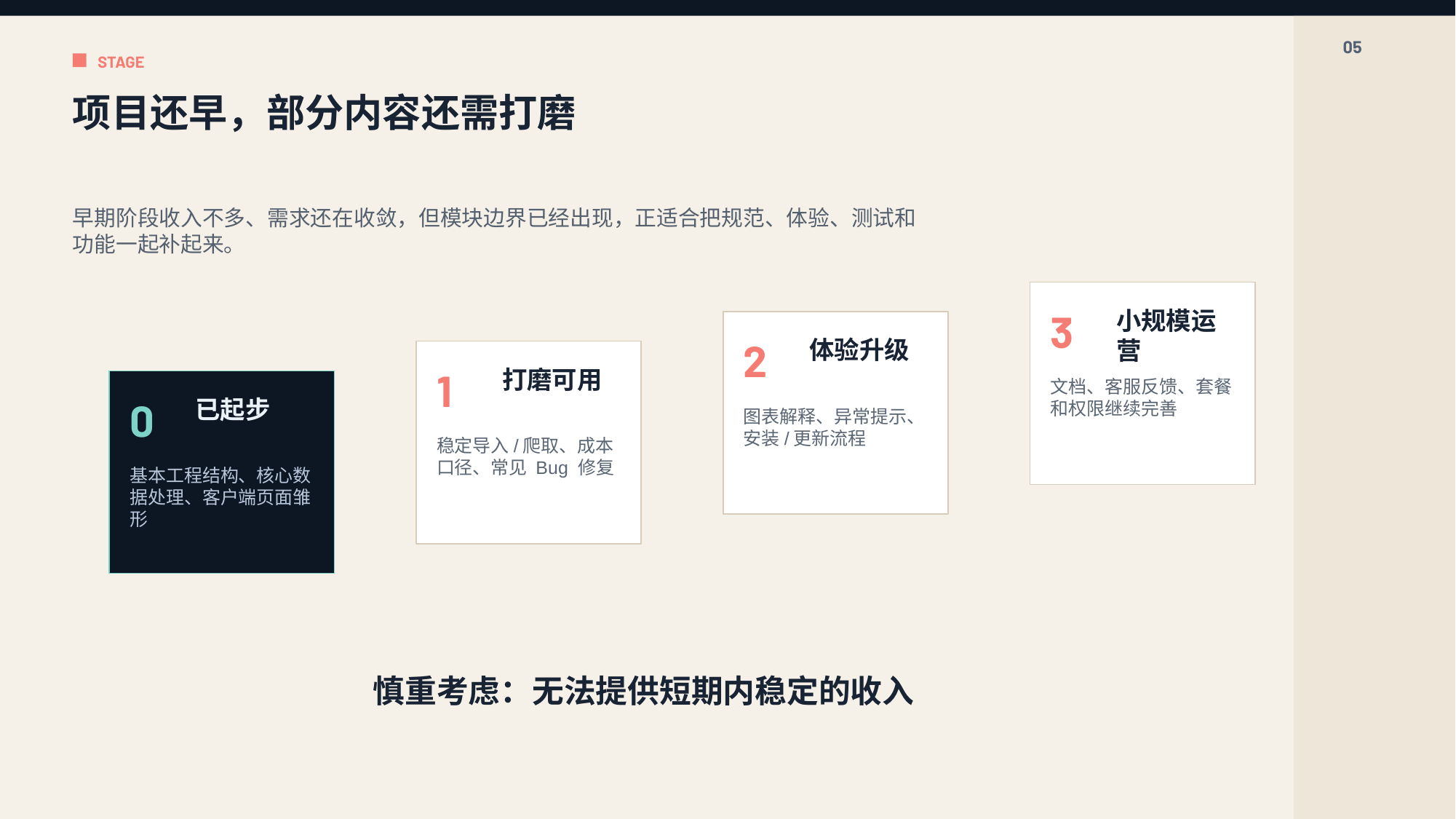

05
STAGE

项目还早，部分内容还需打磨
早期阶段收入不多、需求还在收敛，但模块边界已经出现，正适合把规范、体验、测试和功能一起补起来。

3
小规模运营

2
体验升级

1
打磨可用

文档、客服反馈、套餐和权限继续完善
0
已起步
图表解释、异常提示、安装/更新流程
稳定导入/爬取、成本口径、常见 Bug 修复
基本工程结构、核心数据处理、客户端页面雏形
慎重考虑：无法提供短期内稳定的收入